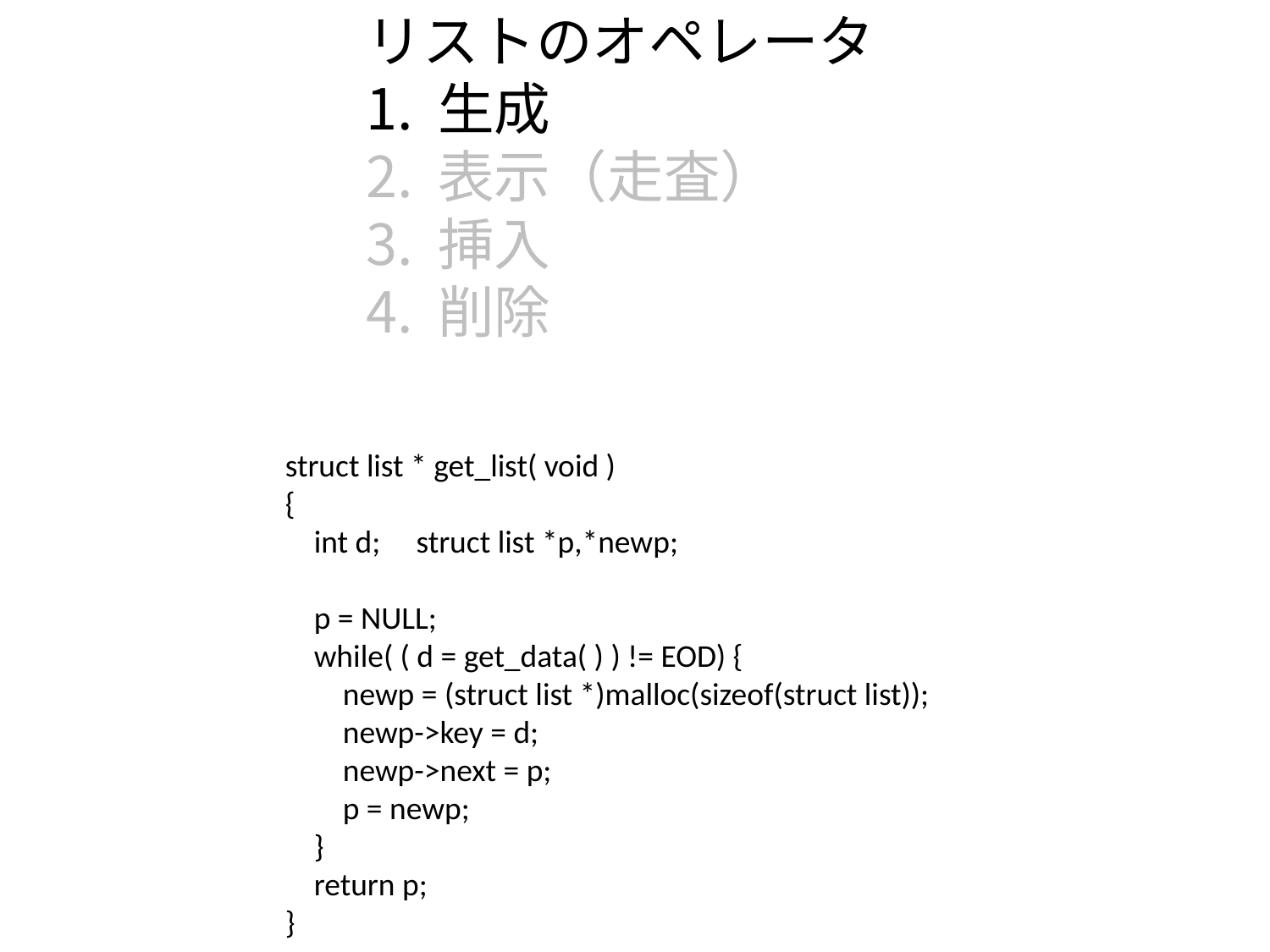

リストのオペレータ
生成
表示（走査）
挿入
削除
struct list * get_list( void )
{
    int d;     struct list *p,*newp;

    p = NULL;
    while( ( d = get_data( ) ) != EOD) {
        newp = (struct list *)malloc(sizeof(struct list));
        newp->key = d;
        newp->next = p;
        p = newp;
    }
    return p;
}